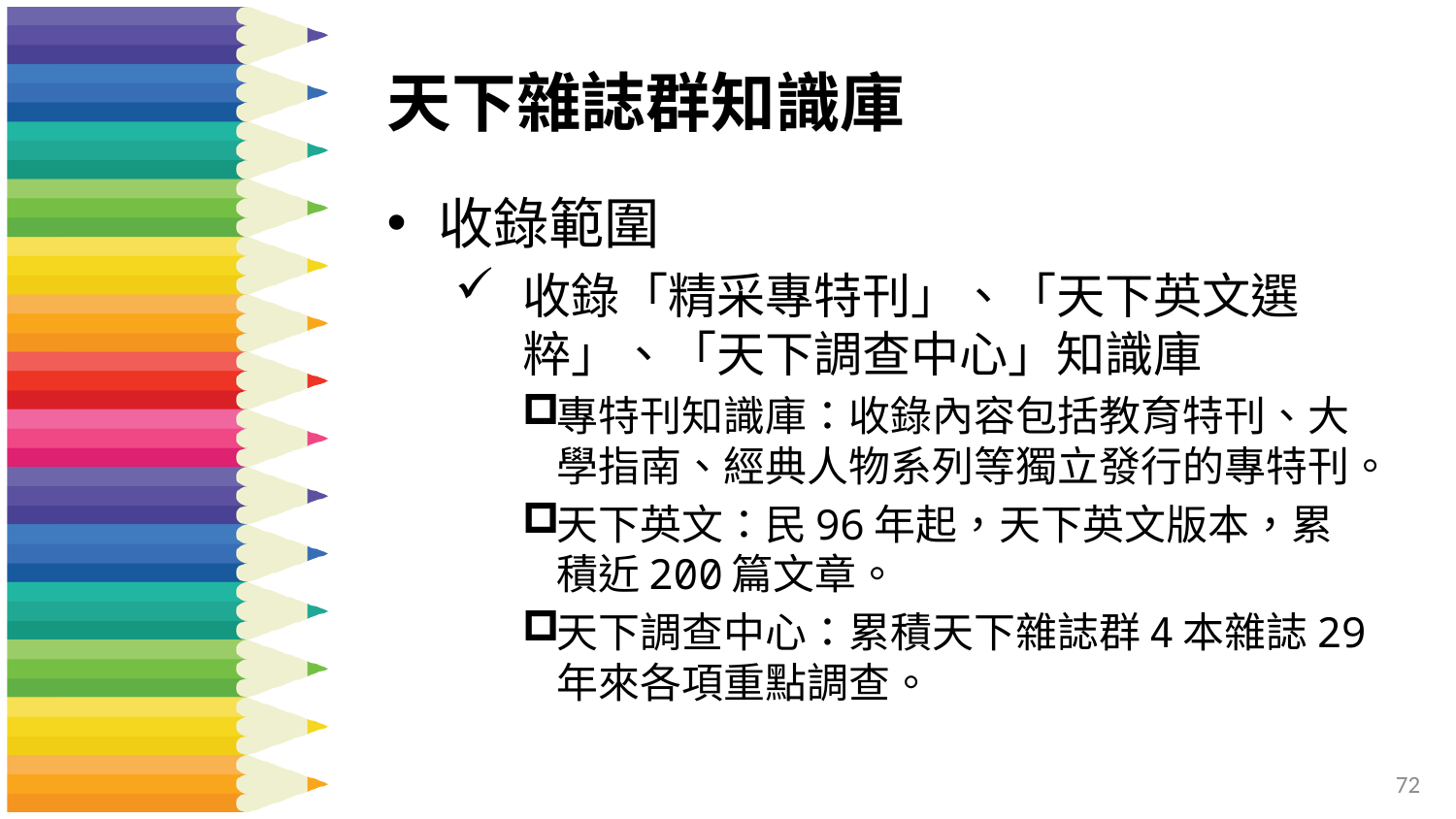

# 天下雜誌群知識庫
收錄範圍
收錄「精采專特刊」、「天下英文選粹」、「天下調查中心」知識庫
專特刊知識庫：收錄內容包括教育特刊、大學指南、經典人物系列等獨立發行的專特刊。
天下英文：民96年起，天下英文版本，累積近200篇文章。
天下調查中心：累積天下雜誌群4本雜誌29年來各項重點調查。
72